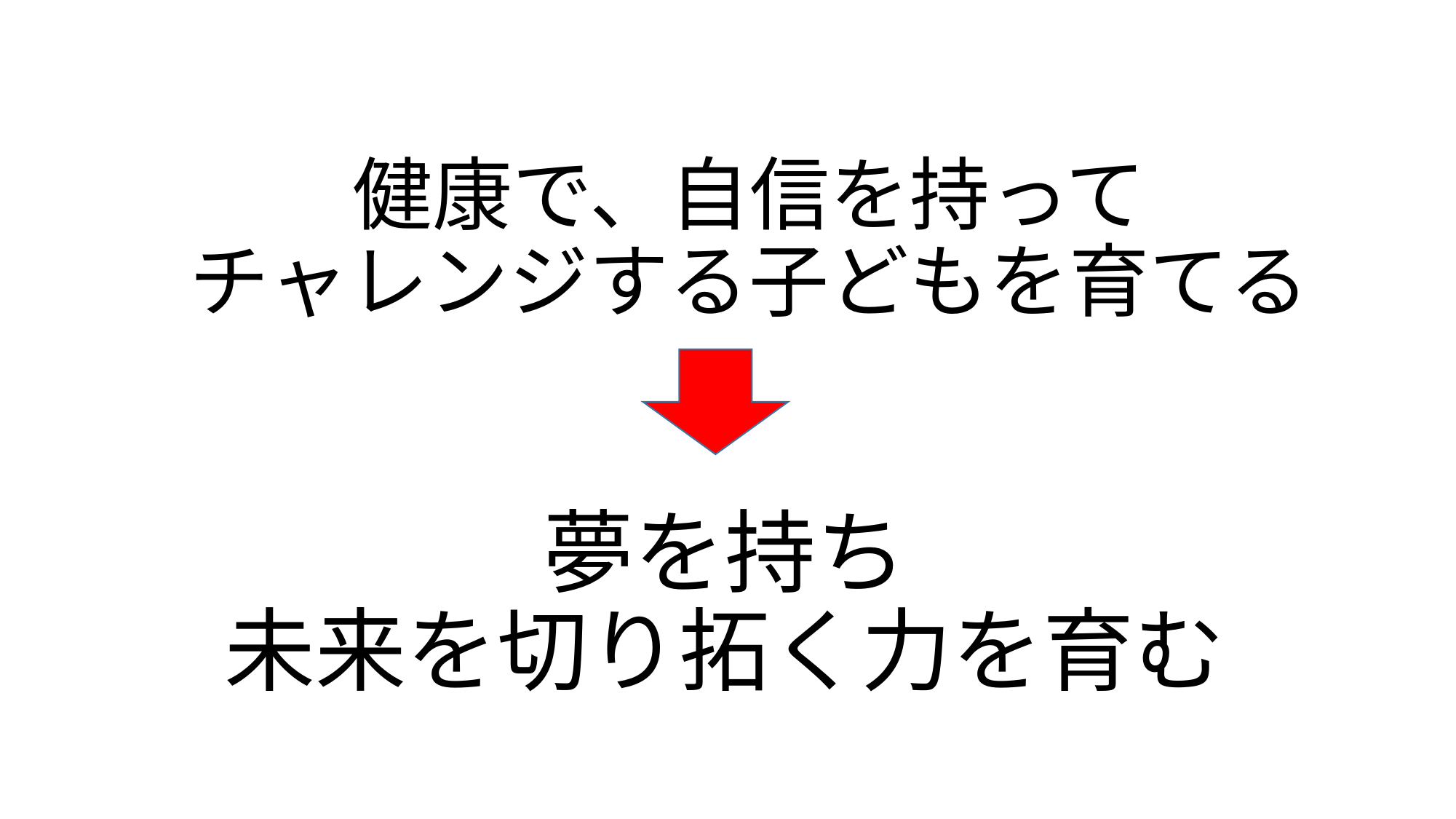

健康で、自信を持って
チャレンジする子どもを育てる

# 夢を持ち 未来を切り拓く力を育む